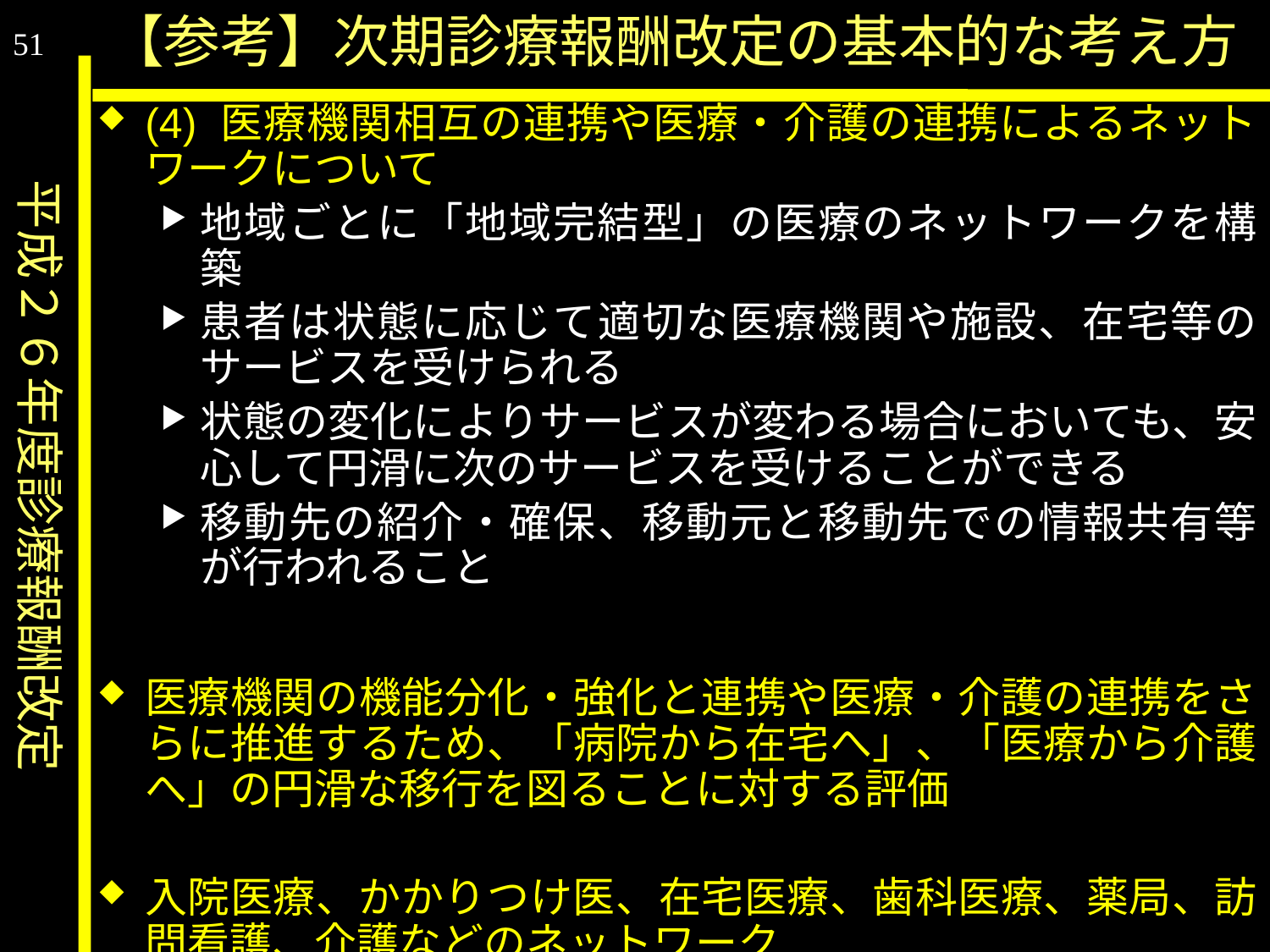

平成２６年度診療報酬改定
【参考】次期診療報酬改定の基本的な考え方
51

(4) 医療機関相互の連携や医療・介護の連携によるネットワークについて
地域ごとに「地域完結型」の医療のネットワークを構築
患者は状態に応じて適切な医療機関や施設、在宅等のサービスを受けられる
状態の変化によりサービスが変わる場合においても、安心して円滑に次のサービスを受けることができる
移動先の紹介・確保、移動元と移動先での情報共有等が行われること

医療機関の機能分化・強化と連携や医療・介護の連携をさらに推進するため、「病院から在宅へ」、「医療から介護へ」の円滑な移行を図ることに対する評価

入院医療、かかりつけ医、在宅医療、歯科医療、薬局、訪問看護、介護などのネットワーク